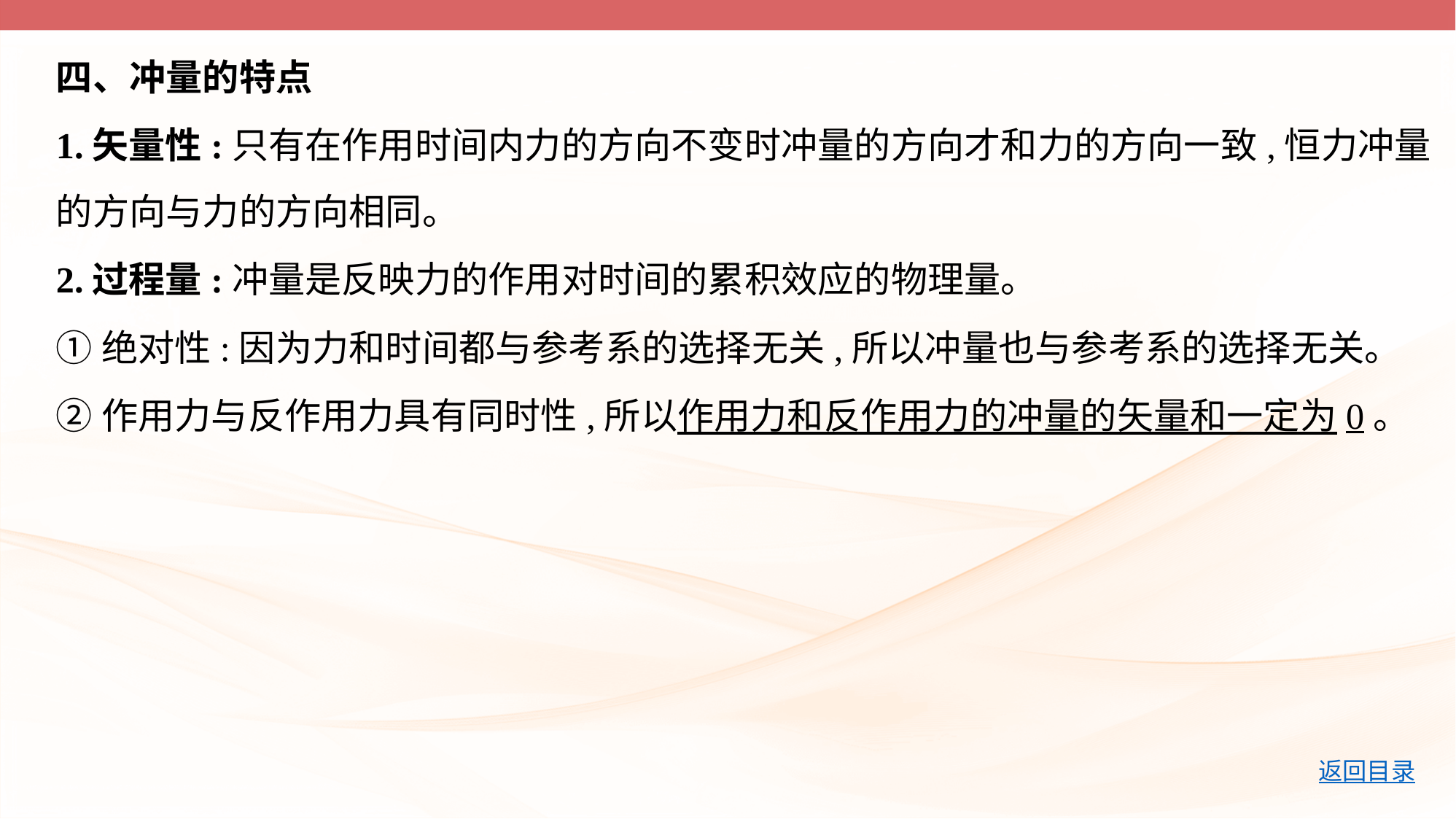

四、冲量的特点
1.矢量性:只有在作用时间内力的方向不变时冲量的方向才和力的方向一致,恒力冲量
的方向与力的方向相同。
2.过程量:冲量是反映力的作用对时间的累积效应的物理量。
①绝对性:因为力和时间都与参考系的选择无关,所以冲量也与参考系的选择无关。
②作用力与反作用力具有同时性,所以作用力和反作用力的冲量的矢量和一定为0。